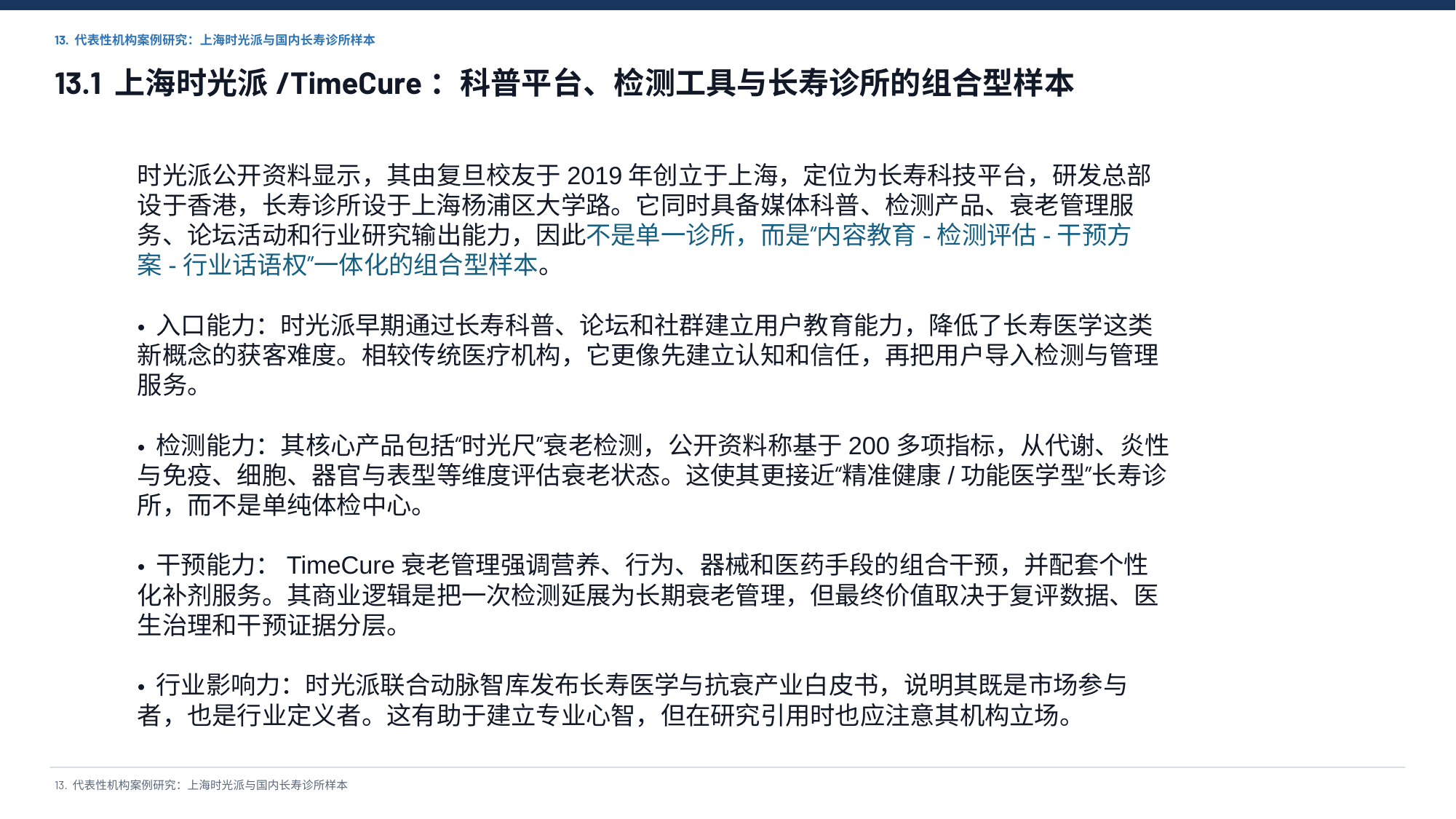

13. 代表性机构案例研究：上海时光派与国内长寿诊所样本
13.1 上海时光派/TimeCure：科普平台、检测工具与长寿诊所的组合型样本
时光派公开资料显示，其由复旦校友于2019年创立于上海，定位为长寿科技平台，研发总部设于香港，长寿诊所设于上海杨浦区大学路。它同时具备媒体科普、检测产品、衰老管理服务、论坛活动和行业研究输出能力，因此不是单一诊所，而是“内容教育-检测评估-干预方案-行业话语权”一体化的组合型样本。

• 入口能力：时光派早期通过长寿科普、论坛和社群建立用户教育能力，降低了长寿医学这类新概念的获客难度。相较传统医疗机构，它更像先建立认知和信任，再把用户导入检测与管理服务。

• 检测能力：其核心产品包括“时光尺”衰老检测，公开资料称基于200多项指标，从代谢、炎性与免疫、细胞、器官与表型等维度评估衰老状态。这使其更接近“精准健康/功能医学型”长寿诊所，而不是单纯体检中心。

• 干预能力：TimeCure衰老管理强调营养、行为、器械和医药手段的组合干预，并配套个性化补剂服务。其商业逻辑是把一次检测延展为长期衰老管理，但最终价值取决于复评数据、医生治理和干预证据分层。

• 行业影响力：时光派联合动脉智库发布长寿医学与抗衰产业白皮书，说明其既是市场参与者，也是行业定义者。这有助于建立专业心智，但在研究引用时也应注意其机构立场。

13. 代表性机构案例研究：上海时光派与国内长寿诊所样本